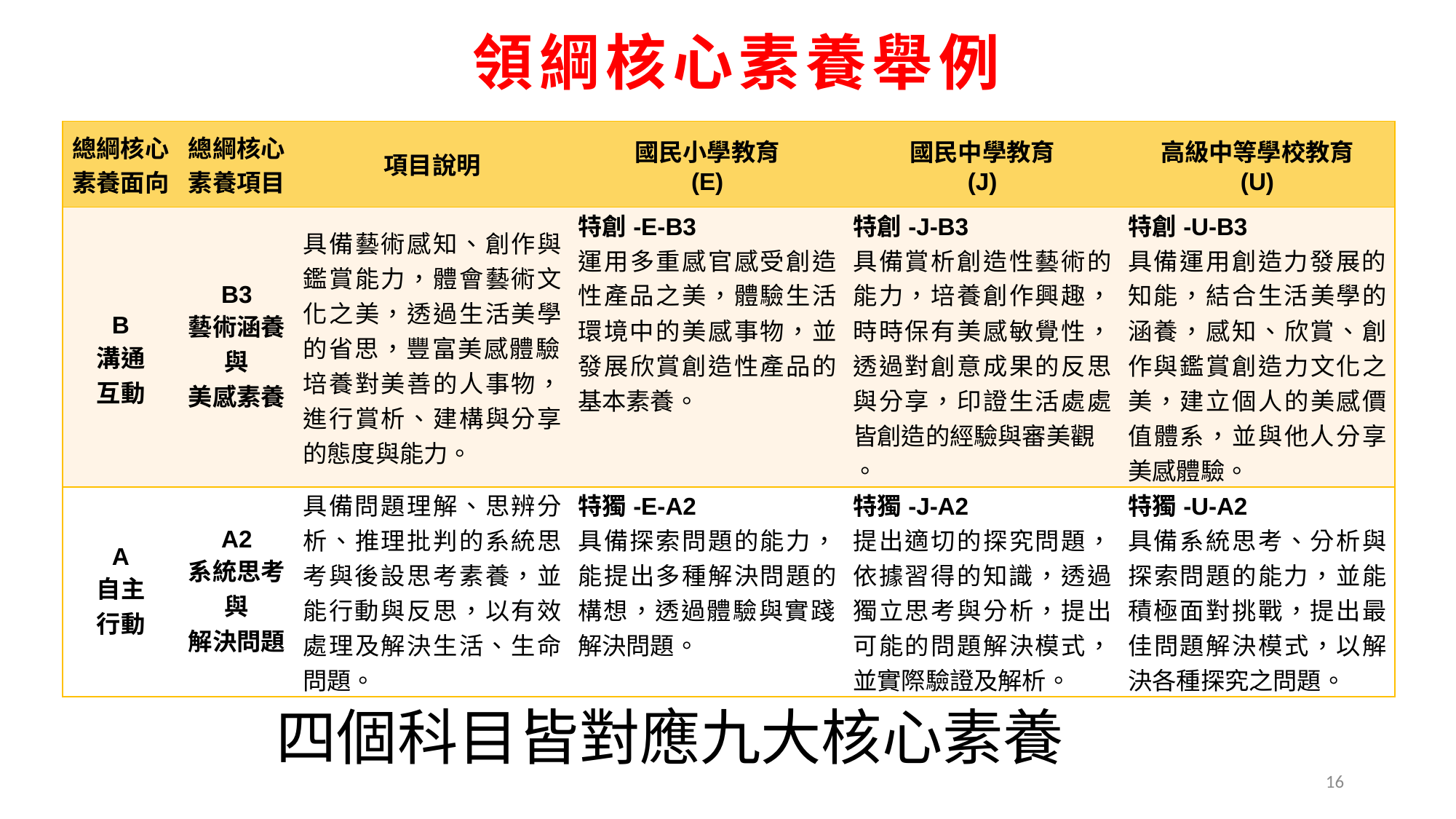

# 領綱核心素養舉例
| 總綱核心 素養面向 | 總綱核心 素養項目 | 項目說明 | 國民小學教育 (E) | 國民中學教育 (J) | 高級中等學校教育 (U) |
| --- | --- | --- | --- | --- | --- |
| B 溝通 互動 | B3 藝術涵養與 美感素養 | 具備藝術感知、創作與鑑賞能力，體會藝術文化之美，透過生活美學的省思，豐富美感體驗，培養對美善的人事物，進行賞析、建構與分享的態度與能力。 | 特創-E-B3 運用多重感官感受創造性產品之美，體驗生活環境中的美感事物，並發展欣賞創造性產品的基本素養。 | 特創-J-B3 具備賞析創造性藝術的能力，培養創作興趣，時時保有美感敏覺性，透過對創意成果的反思與分享，印證生活處處皆創造的經驗與審美觀 。 | 特創-U-B3 具備運用創造力發展的知能，結合生活美學的涵養，感知、欣賞、創作與鑑賞創造力文化之美，建立個人的美感價值體系，並與他人分享美感體驗。 |
| A 自主 行動 | A2 系統思考與 解決問題 | 具備問題理解、思辨分析、推理批判的系統思考與後設思考素養，並能行動與反思，以有效處理及解決生活、生命問題。 | 特獨-E-A2 具備探索問題的能力，能提出多種解決問題的構想，透過體驗與實踐，解決問題。 | 特獨-J-A2 提出適切的探究問題，依據習得的知識，透過獨立思考與分析，提出可能的問題解決模式，並實際驗證及解析。 | 特獨-U-A2 具備系統思考、分析與探索問題的能力，並能積極面對挑戰，提出最佳問題解決模式，以解決各種探究之問題。 |
四個科目皆對應九大核心素養
16